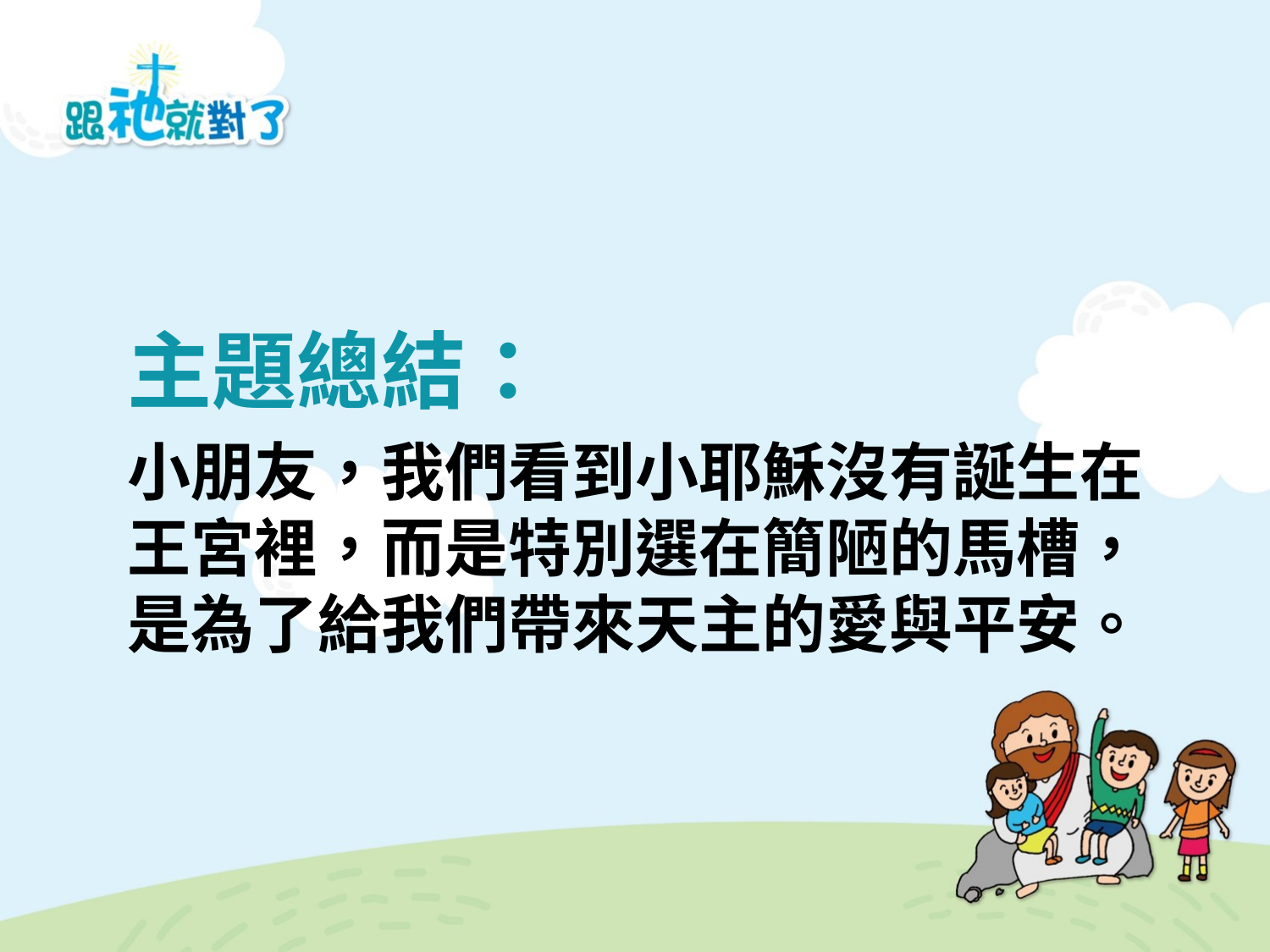

主題總結：
小朋友，我們看到小耶穌沒有誕生在王宮裡，而是特別選在簡陋的馬槽，是為了給我們帶來天主的愛與平安。